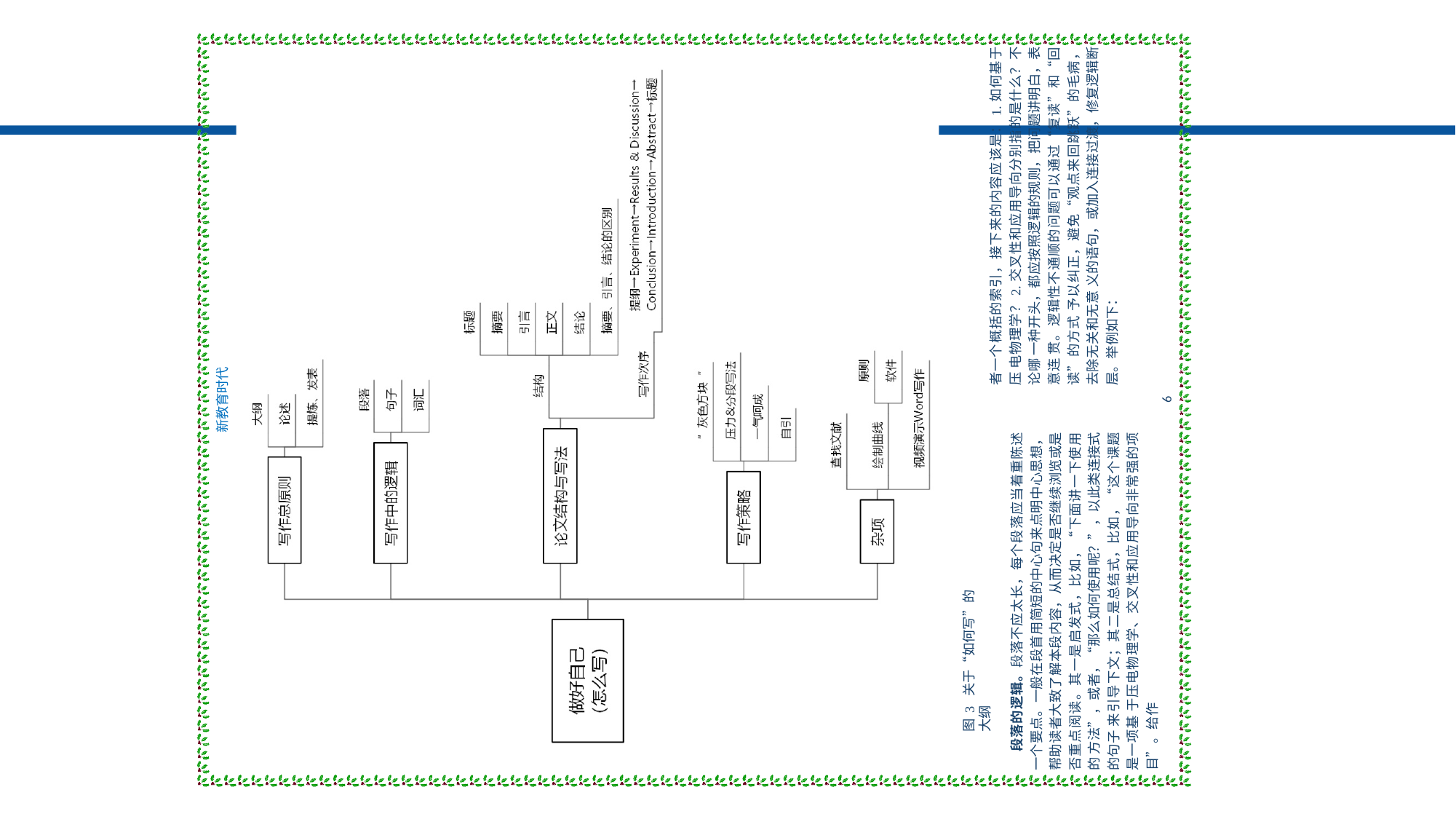

者一个概括的索引，接下来的内容应该是：1.如何基于压 电物理学？2.交叉性和应用导向分别指的是什么？不论哪 一种开头，都应按照逻辑的规则，把问题讲明白，表意连 贯。逻辑性不通顺的问题可以通过“复读”和“回读”的方式 予以纠正，避免“观点来回跳跃”的毛病，去除无关和无意 义的语句，或加入连接过渡，修复逻辑断层。举例如下：

新教育时代
6
段落的逻辑。段落不应太长，每个段落应当着重陈述 一个要点。一般在段首用简短的中心句来点明中心思想， 帮助读者大致了解本段内容，从而决定是否继续浏览或是 否重点阅读。其一是启发式，比如，“下面讲一下使用的 方法”，或者，“那么如何使用呢？”，以此类连接式的句子 来引导下文；其二是总结式，比如，“这个课题是一项基 于压电物理学、交叉性和应用导向非常强的项目”。给作
图 3  关于“如何写”的大纲